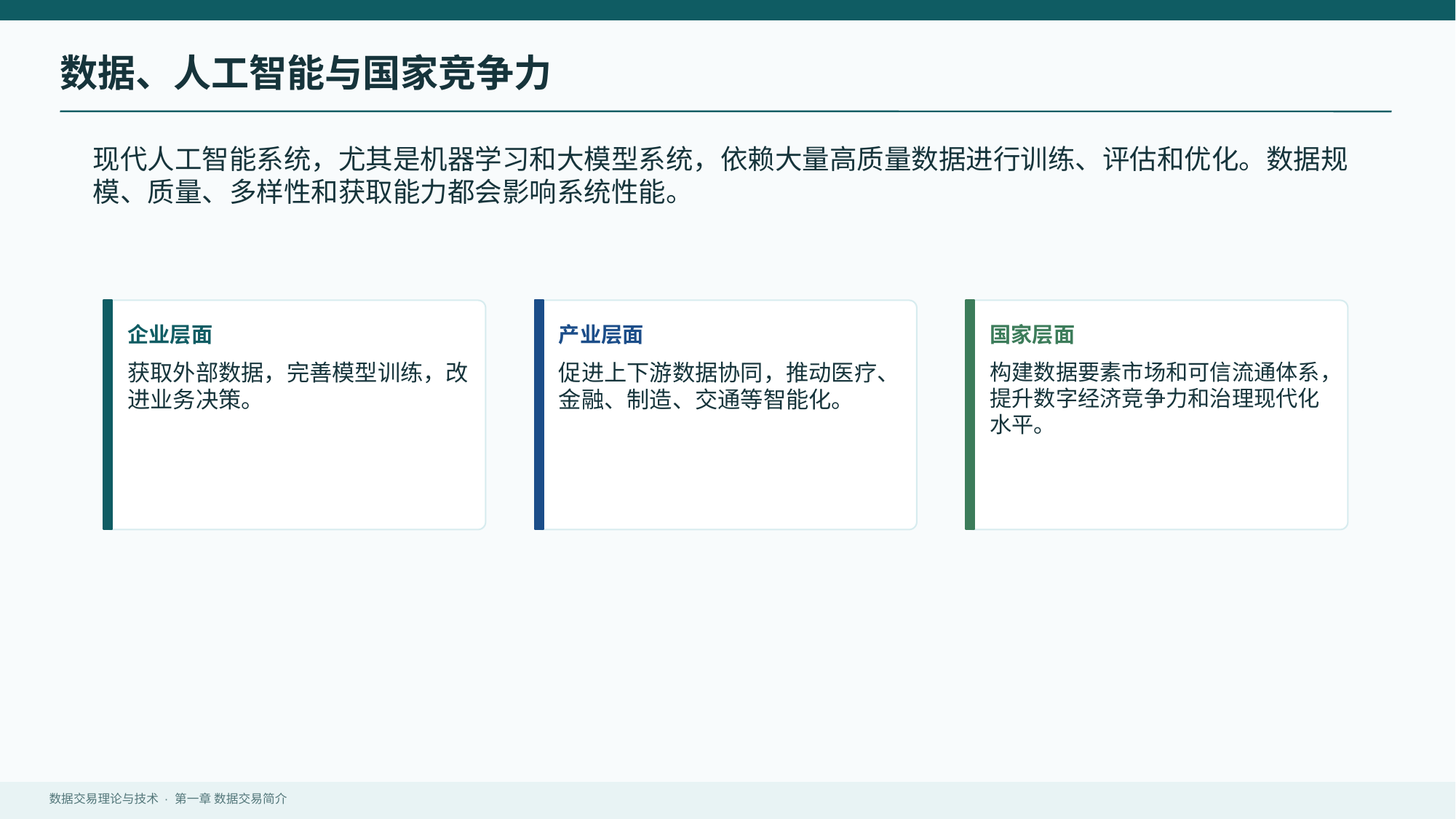

数据、人工智能与国家竞争力

现代人工智能系统，尤其是机器学习和大模型系统，依赖大量高质量数据进行训练、评估和优化。数据规模、质量、多样性和获取能力都会影响系统性能。

企业层面
产业层面
国家层面
获取外部数据，完善模型训练，改进业务决策。
促进上下游数据协同，推动医疗、金融、制造、交通等智能化。
构建数据要素市场和可信流通体系，提升数字经济竞争力和治理现代化水平。
41